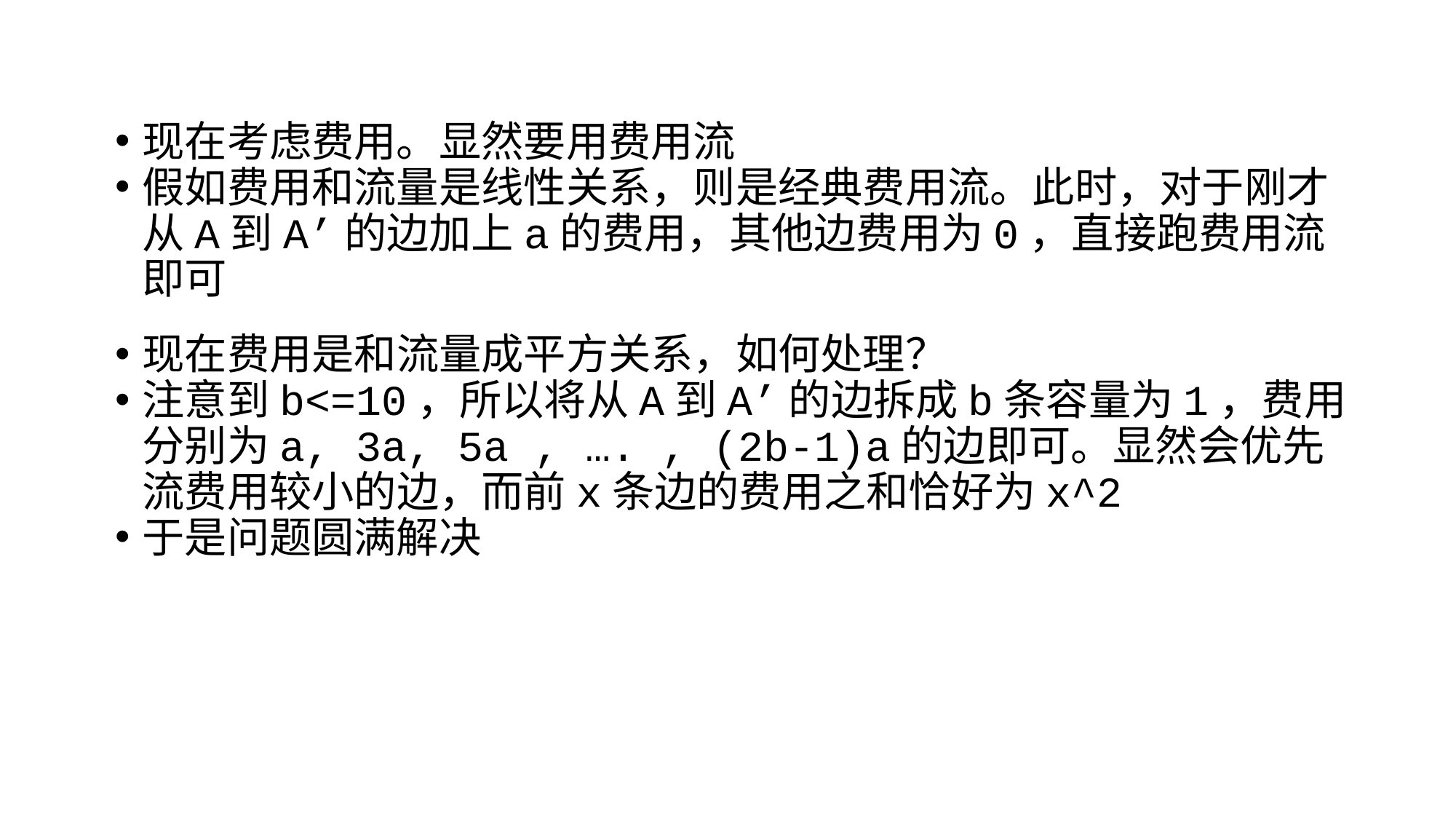

现在考虑费用。显然要用费用流
假如费用和流量是线性关系，则是经典费用流。此时，对于刚才从A到A’的边加上a的费用，其他边费用为0，直接跑费用流即可

现在费用是和流量成平方关系，如何处理？
注意到b<=10，所以将从A到A’的边拆成b条容量为1，费用分别为a, 3a, 5a , …. , (2b-1)a的边即可。显然会优先流费用较小的边，而前x条边的费用之和恰好为x^2
于是问题圆满解决